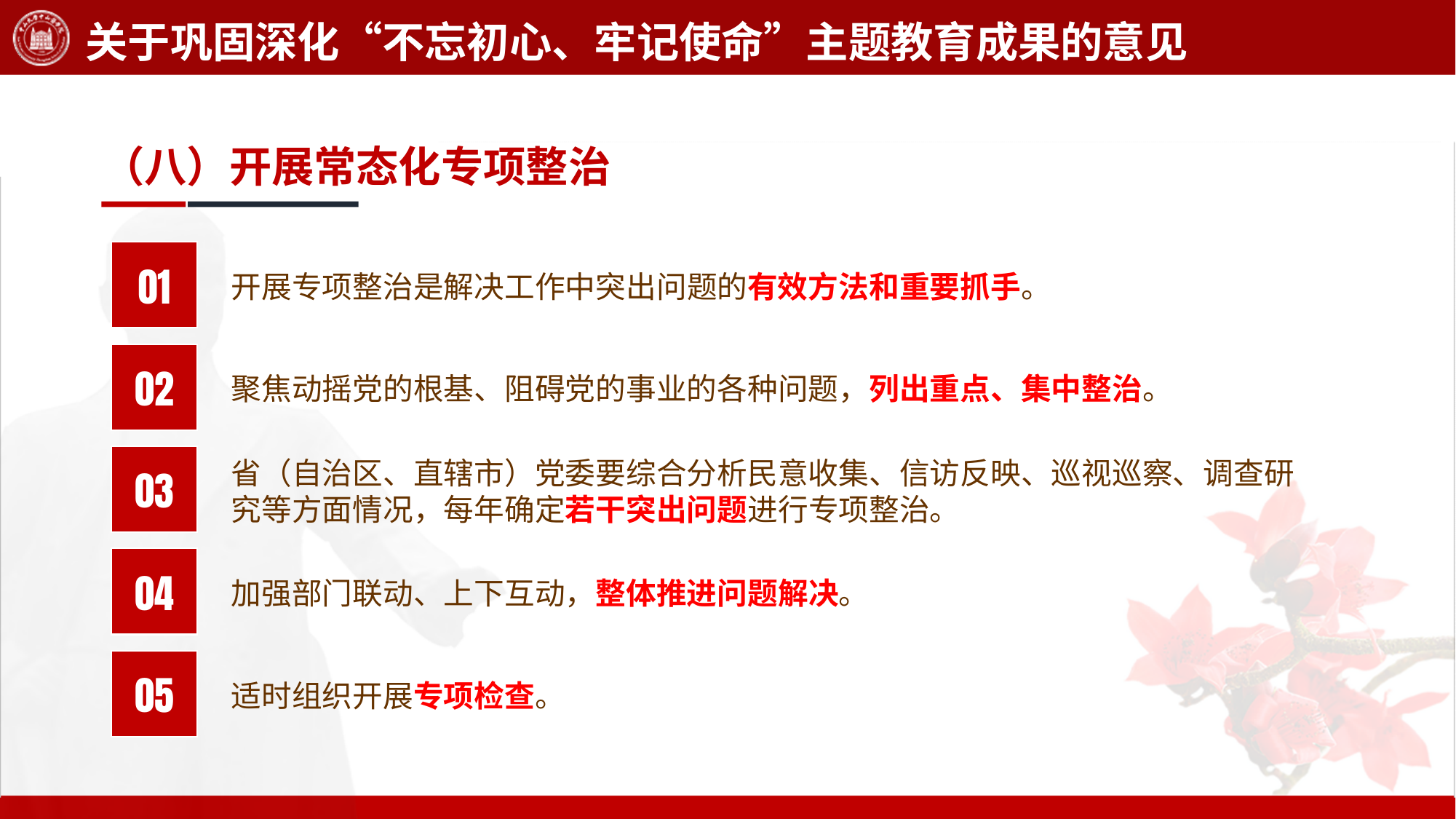

关于巩固深化“不忘初心、牢记使命”主题教育成果的意见
（八）开展常态化专项整治

开展专项整治是解决工作中突出问题的有效方法和重要抓手。
01

聚焦动摇党的根基、阻碍党的事业的各种问题，列出重点、集中整治。
02

省（自治区、直辖市）党委要综合分析民意收集、信访反映、巡视巡察、调查研究等方面情况，每年确定若干突出问题进行专项整治。
03

加强部门联动、上下互动，整体推进问题解决。
04

适时组织开展专项检查。
05